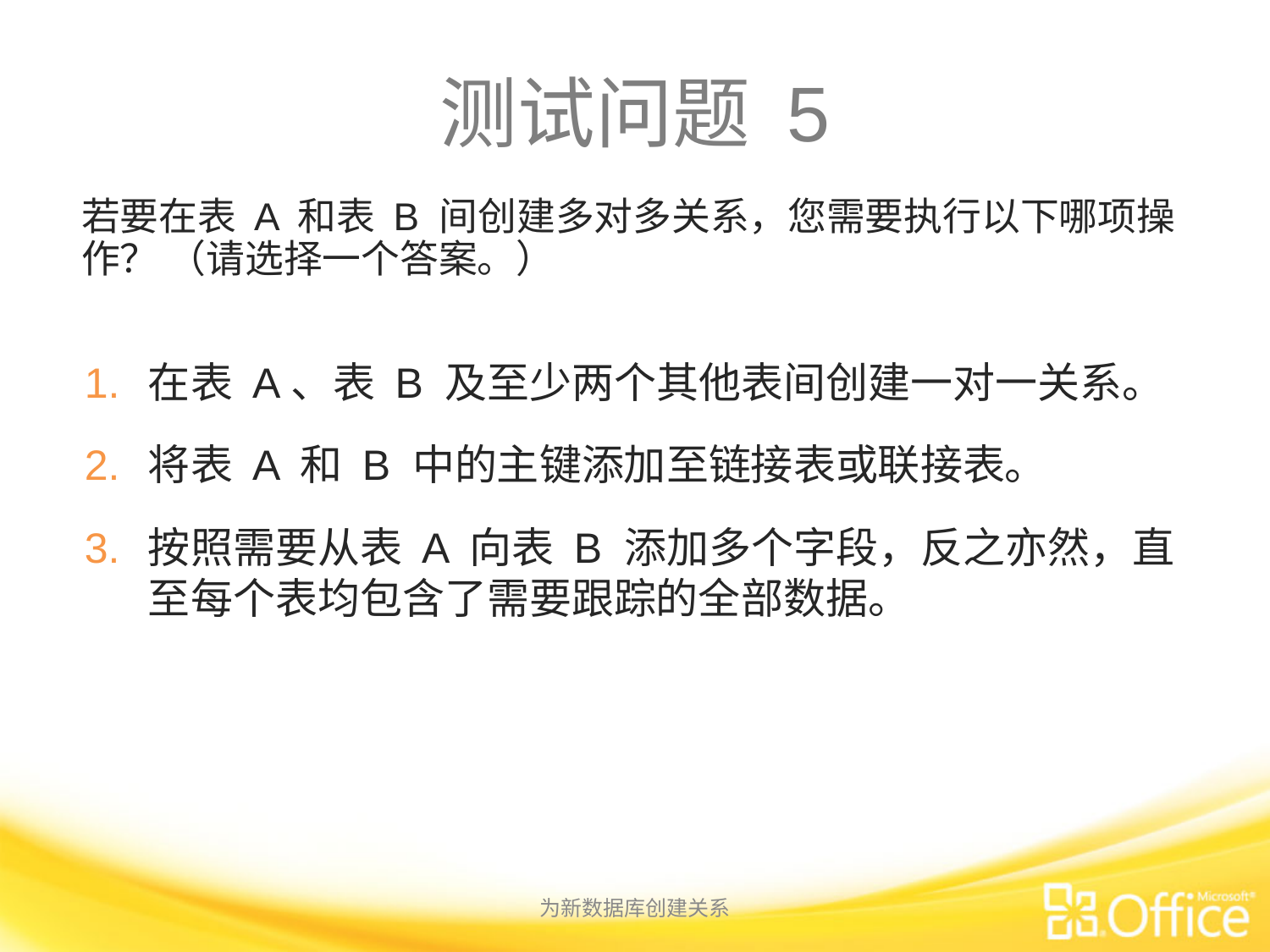

# 测试问题 5
若要在表 A 和表 B 间创建多对多关系，您需要执行以下哪项操作？ （请选择一个答案。）
在表 A、表 B 及至少两个其他表间创建一对一关系。
将表 A 和 B 中的主键添加至链接表或联接表。
按照需要从表 A 向表 B 添加多个字段，反之亦然，直至每个表均包含了需要跟踪的全部数据。
为新数据库创建关系